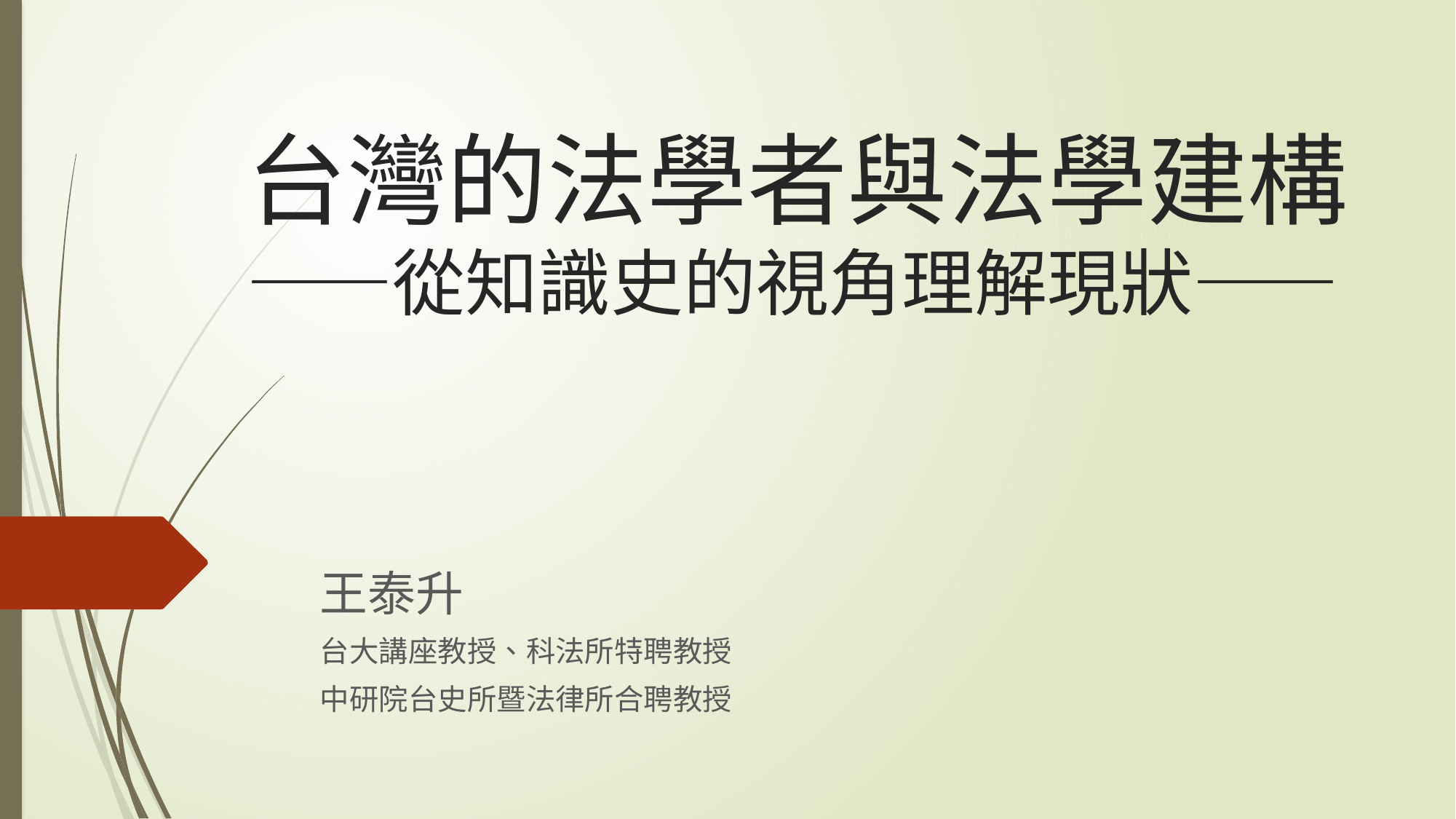

# 台灣的法學者與法學建構 ——從知識史的視角理解現狀——
王泰升
台大講座教授、科法所特聘教授
中研院台史所暨法律所合聘教授